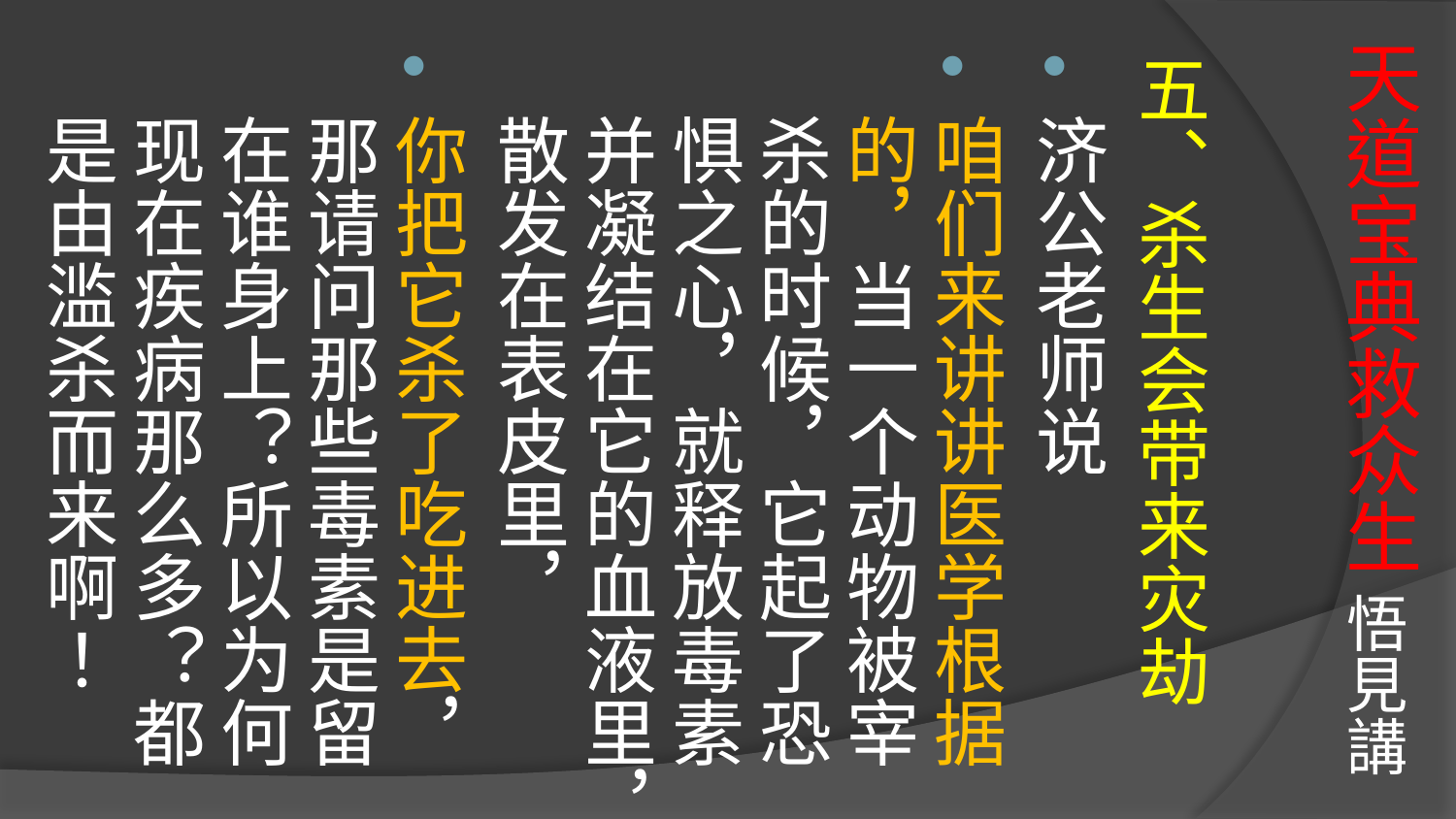

# 天道宝典救众生 悟見講
五、杀生会带来灾劫
济公老师说
咱们来讲讲医学根据的，当一个动物被宰杀的时候，它起了恐惧之心，就释放毒素并凝结在它的血液里，散发在表皮里，
你把它杀了吃进去，那请问那些毒素是留在谁身上？所以为何现在疾病那么多？都是由滥杀而来啊！